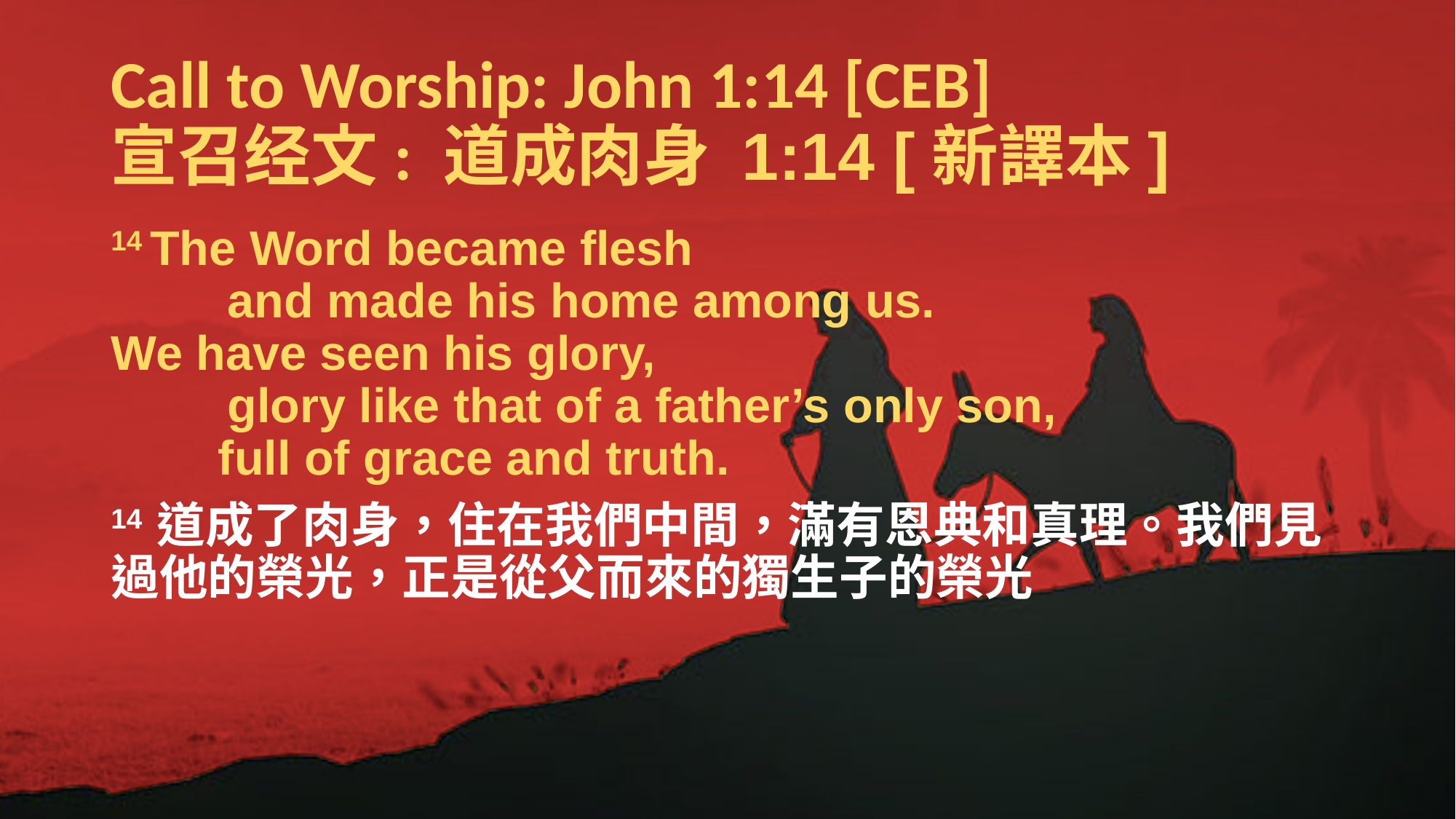

# Call to Worship: John 1:14 [CEB] 宣召经文: 道成肉身 1:14 [新譯本]
14 The Word became flesh
    and made his home among us.
We have seen his glory,
    glory like that of a father’s only son,
        full of grace and truth.
14 道成了肉身，住在我們中間，滿有恩典和真理。我們見過他的榮光，正是從父而來的獨生子的榮光